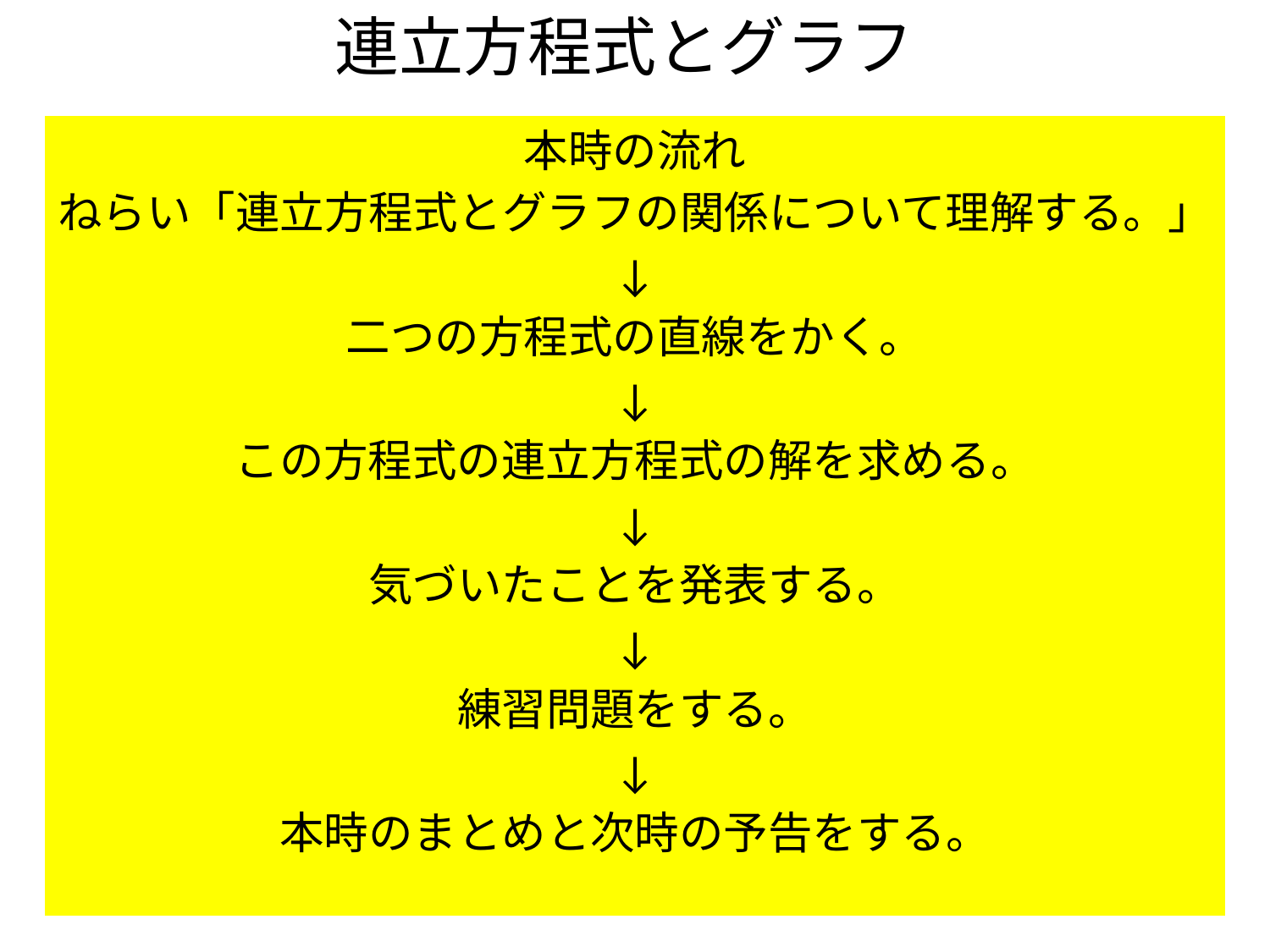

# 連立方程式とグラフ
本時の流れ
ねらい「連立方程式とグラフの関係について理解する。」
↓
二つの方程式の直線をかく。
↓
この方程式の連立方程式の解を求める。
↓
気づいたことを発表する。
↓
練習問題をする。
↓
本時のまとめと次時の予告をする。